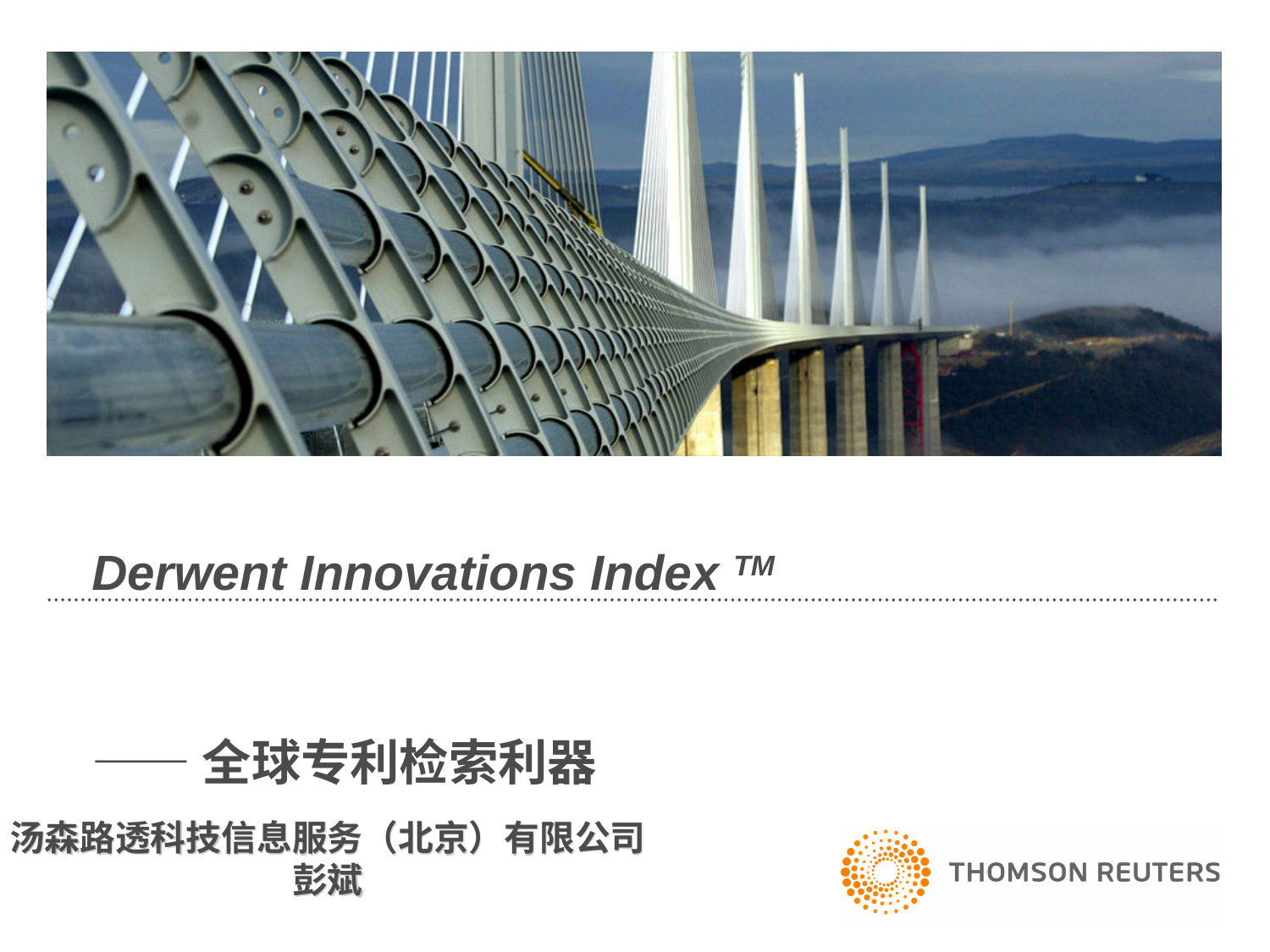

Derwent Innovations Index TM
            ——全球专利检索利器p://www.isiknowledge.c

汤森路透科技信息服务（北京）有限公司
彭斌